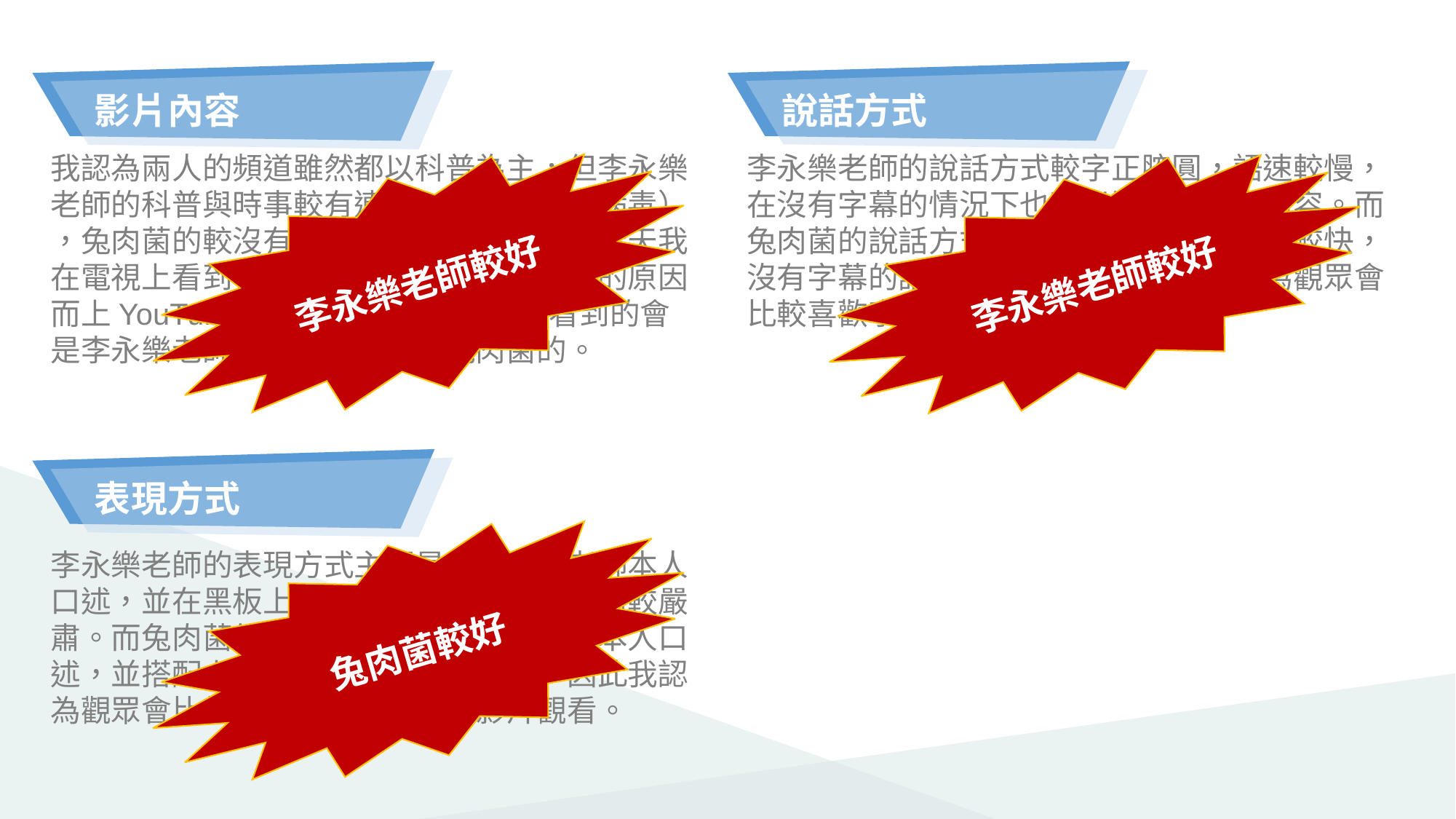

說話方式

   影片內容
我認為兩人的頻道雖然都以科普為主，但李永樂
老師的科普與時事較有連結（例如：冠狀病毒）
，兔肉菌的較沒有（世界杯除外）。因此今天我在電視上看到一則新聞，想要去了解背後的原因而上YouTube搜尋時，我比較有可能看到的會
是李永樂老師的影片，而不是兔肉菌的。
李永樂老師的說話方式較字正腔圓，語速較慢，在沒有字幕的情況下也可以清楚的知道內容。而兔肉菌的說話方式主要較口齒不清，語速較快，沒有字幕的話很難理解內容。因此我認為觀眾會比較喜歡李永樂老師的影片。
李永樂老師較好
李永樂老師較好

   表現方式

兔肉菌較好
李永樂老師的表現方式主要是以李永樂老師本人口述，並在黑板上記重點的方式進行，風格較嚴肅。而兔肉菌的表現方式主要是以兔肉菌本人口述，並搭配上手繪圖片，風格較輕鬆。因此我認為觀眾會比較願意點進兔肉菌的影片觀看。